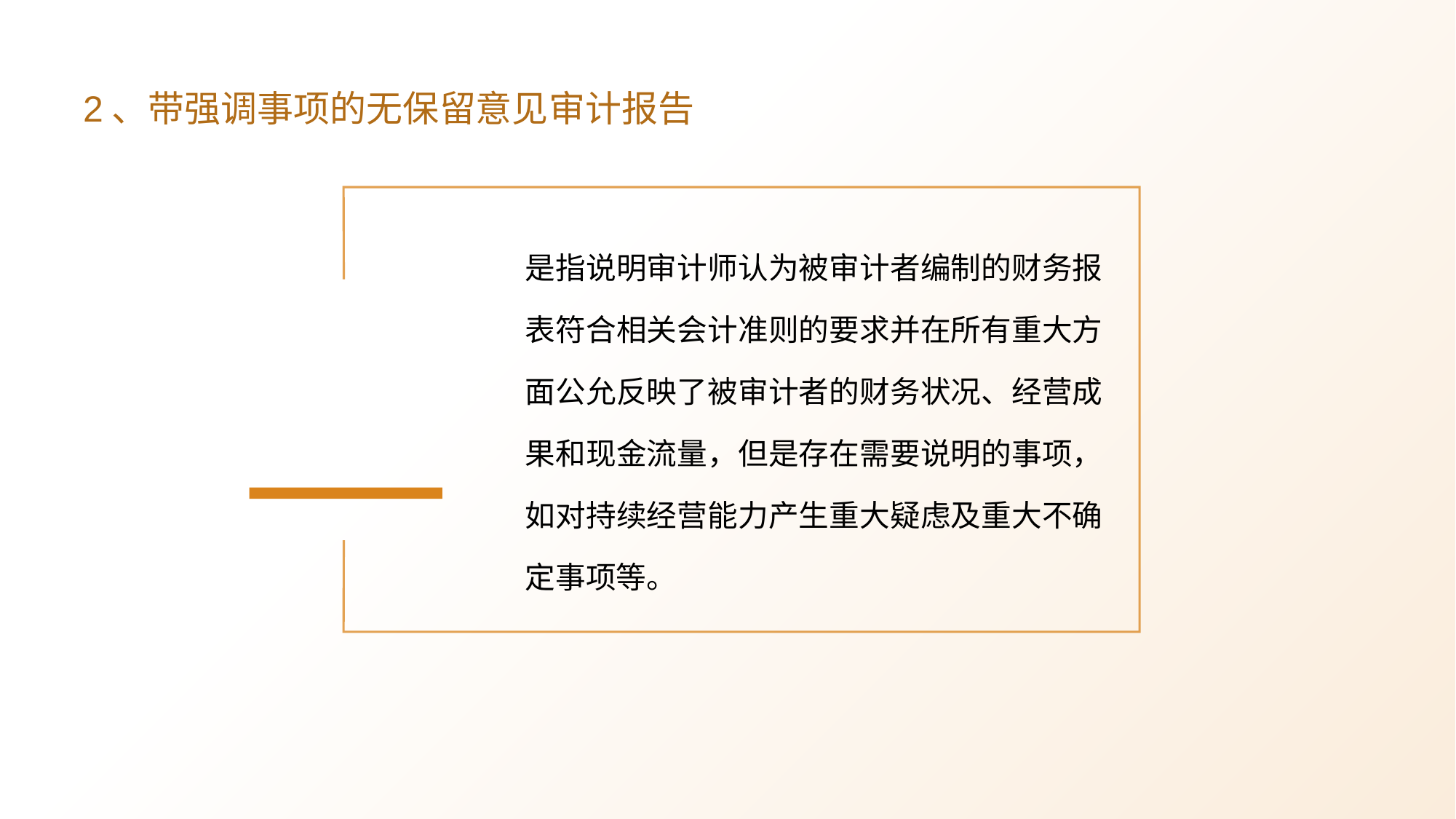

# 2、带强调事项的无保留意见审计报告

是指说明审计师认为被审计者编制的财务报表符合相关会计准则的要求并在所有重大方面公允反映了被审计者的财务状况、经营成果和现金流量，但是存在需要说明的事项，如对持续经营能力产生重大疑虑及重大不确定事项等。